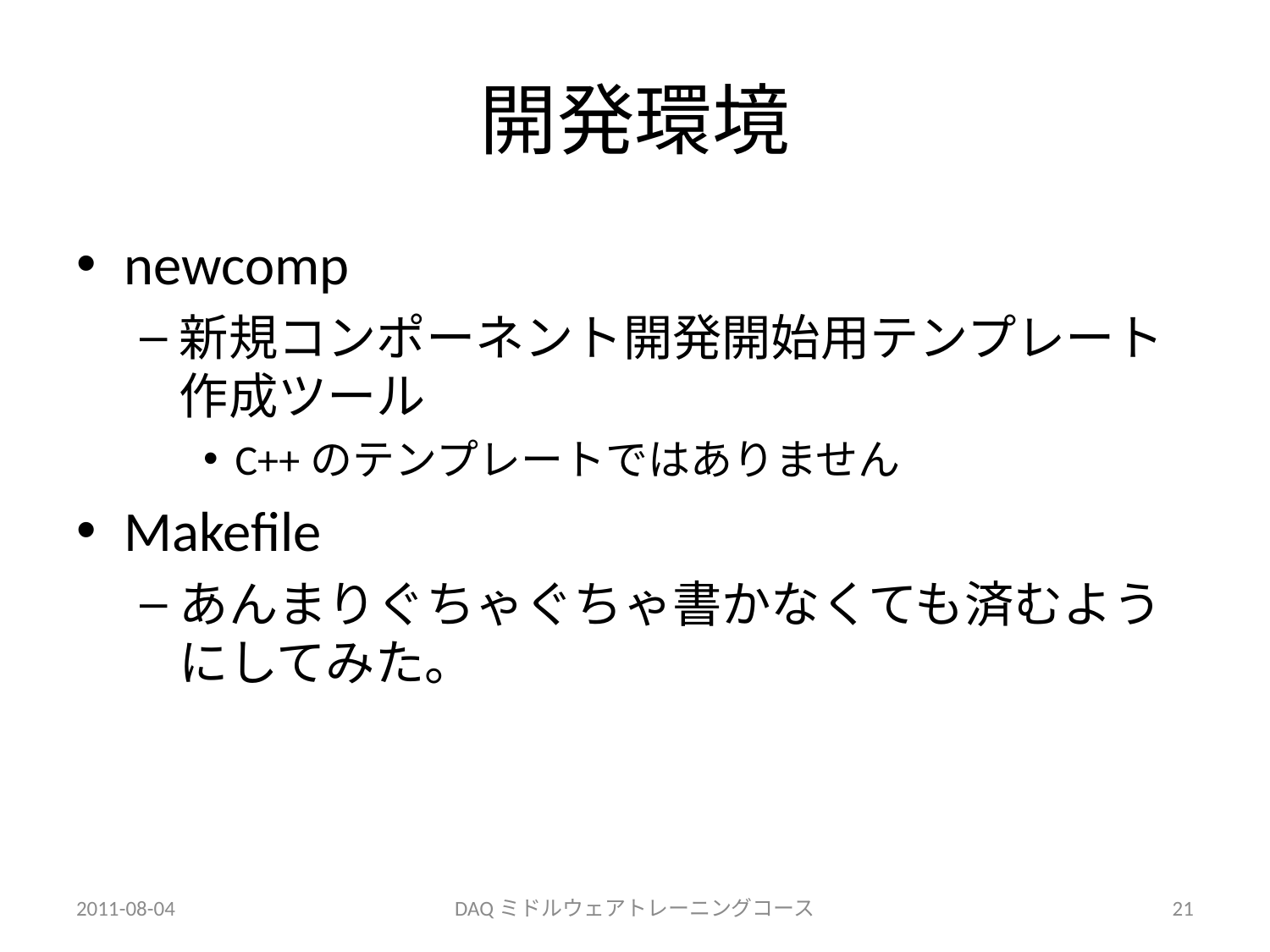

# 開発環境
newcomp
新規コンポーネント開発開始用テンプレート作成ツール
C++のテンプレートではありません
Makefile
あんまりぐちゃぐちゃ書かなくても済むようにしてみた。
2011-08-04
DAQミドルウェアトレーニングコース
21